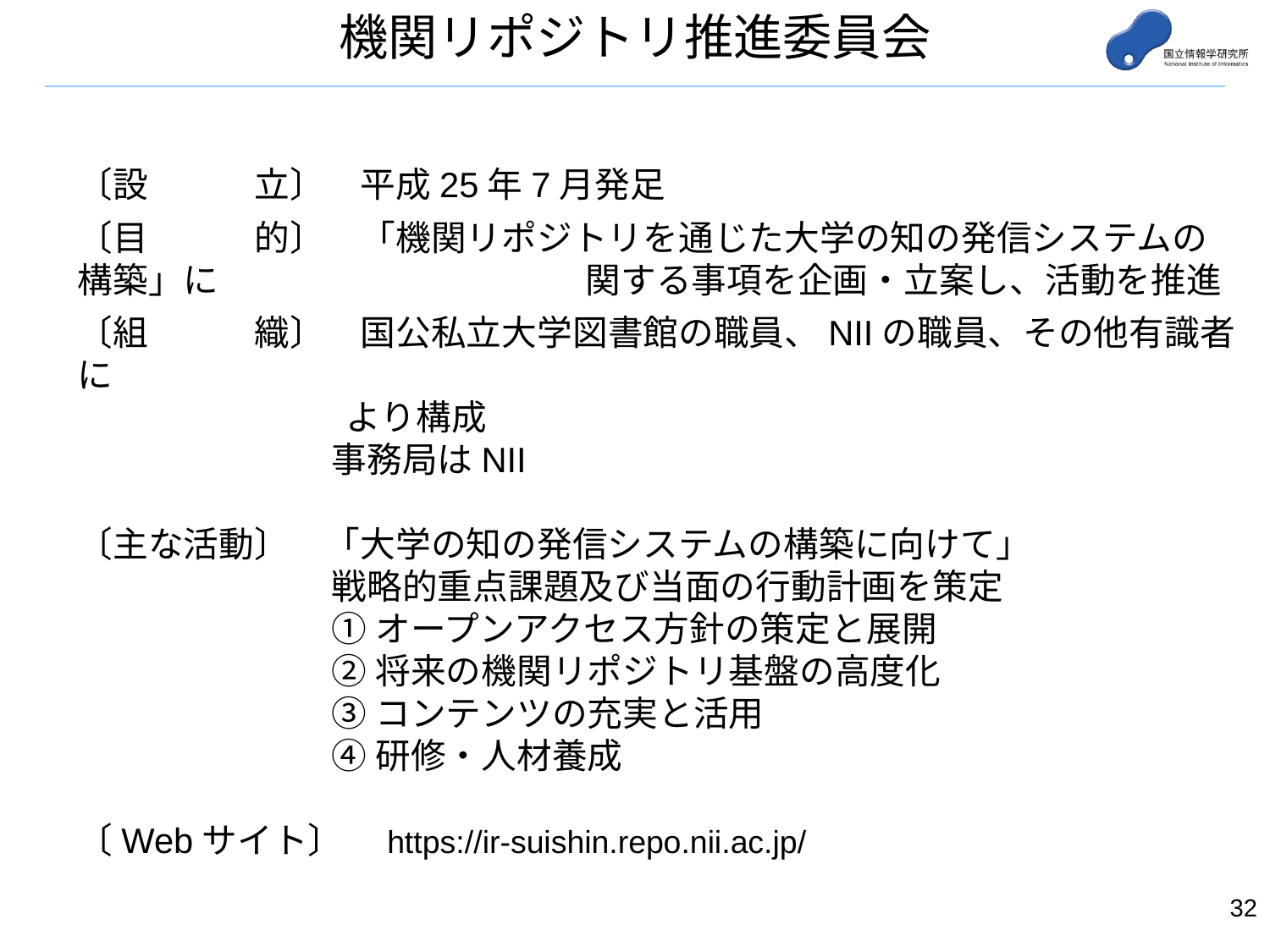

機関リポジトリ推進委員会
〔設　　　立〕　平成25年7月発足
〔目　　　的〕　「機関リポジトリを通じた大学の知の発信システムの構築」に			関する事項を企画・立案し、活動を推進
〔組　　　織〕　国公私立大学図書館の職員、NIIの職員、その他有識者に
	　　　　より構成
		事務局はNII

〔主な活動〕　「大学の知の発信システムの構築に向けて」
	　　　	戦略的重点課題及び当面の行動計画を策定
		①オープンアクセス方針の策定と展開
		②将来の機関リポジトリ基盤の高度化
		③コンテンツの充実と活用
		④研修・人材養成

〔Webサイト〕　https://ir-suishin.repo.nii.ac.jp/
32
32